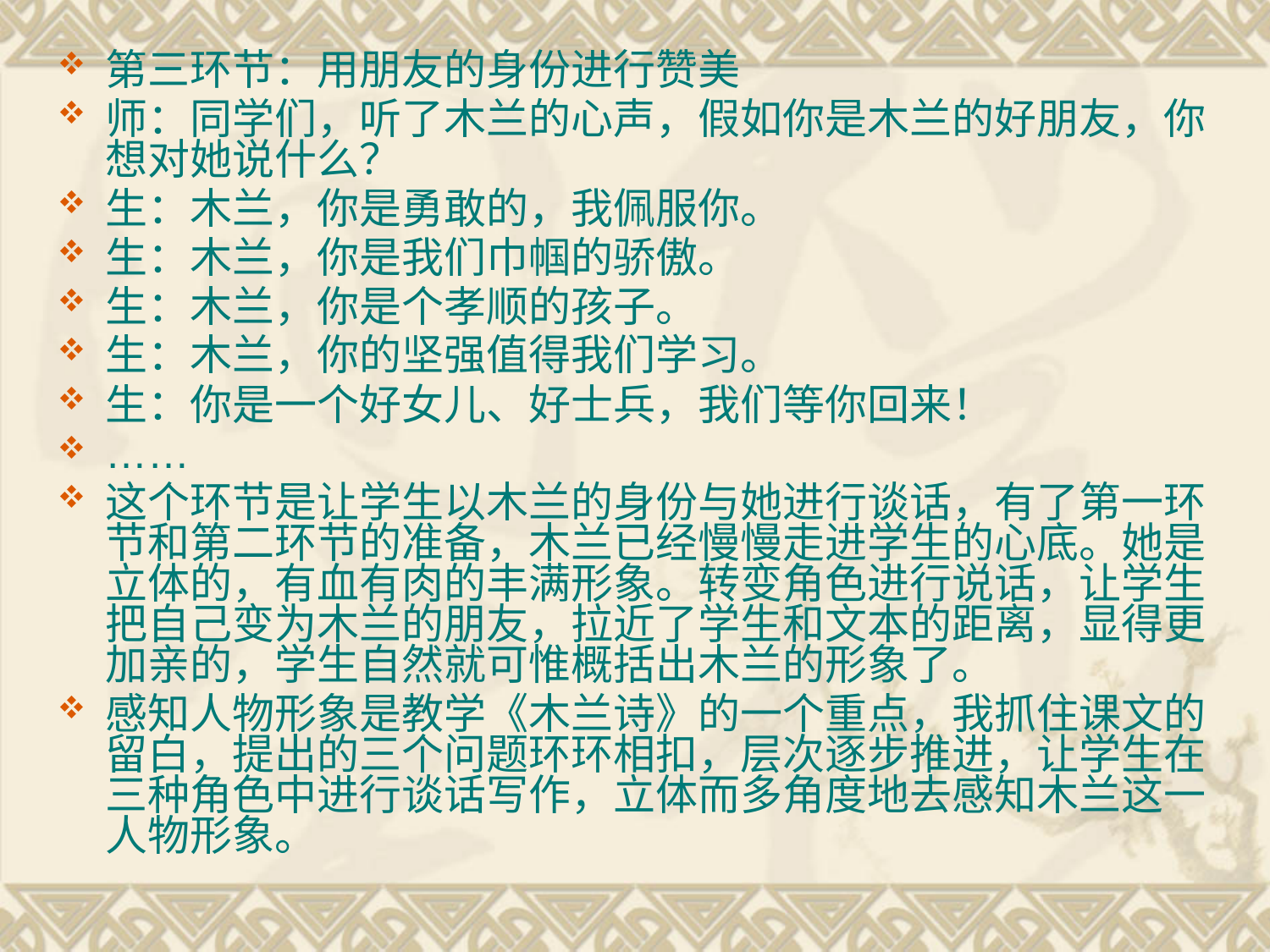

第三环节：用朋友的身份进行赞美
师：同学们，听了木兰的心声，假如你是木兰的好朋友，你想对她说什么？
生：木兰，你是勇敢的，我佩服你。
生：木兰，你是我们巾帼的骄傲。
生：木兰，你是个孝顺的孩子。
生：木兰，你的坚强值得我们学习。
生：你是一个好女儿、好士兵，我们等你回来！
……
这个环节是让学生以木兰的身份与她进行谈话，有了第一环节和第二环节的准备，木兰已经慢慢走进学生的心底。她是立体的，有血有肉的丰满形象。转变角色进行说话，让学生把自己变为木兰的朋友，拉近了学生和文本的距离，显得更加亲的，学生自然就可惟概括出木兰的形象了。
感知人物形象是教学《木兰诗》的一个重点，我抓住课文的留白，提出的三个问题环环相扣，层次逐步推进，让学生在三种角色中进行谈话写作，立体而多角度地去感知木兰这一人物形象。